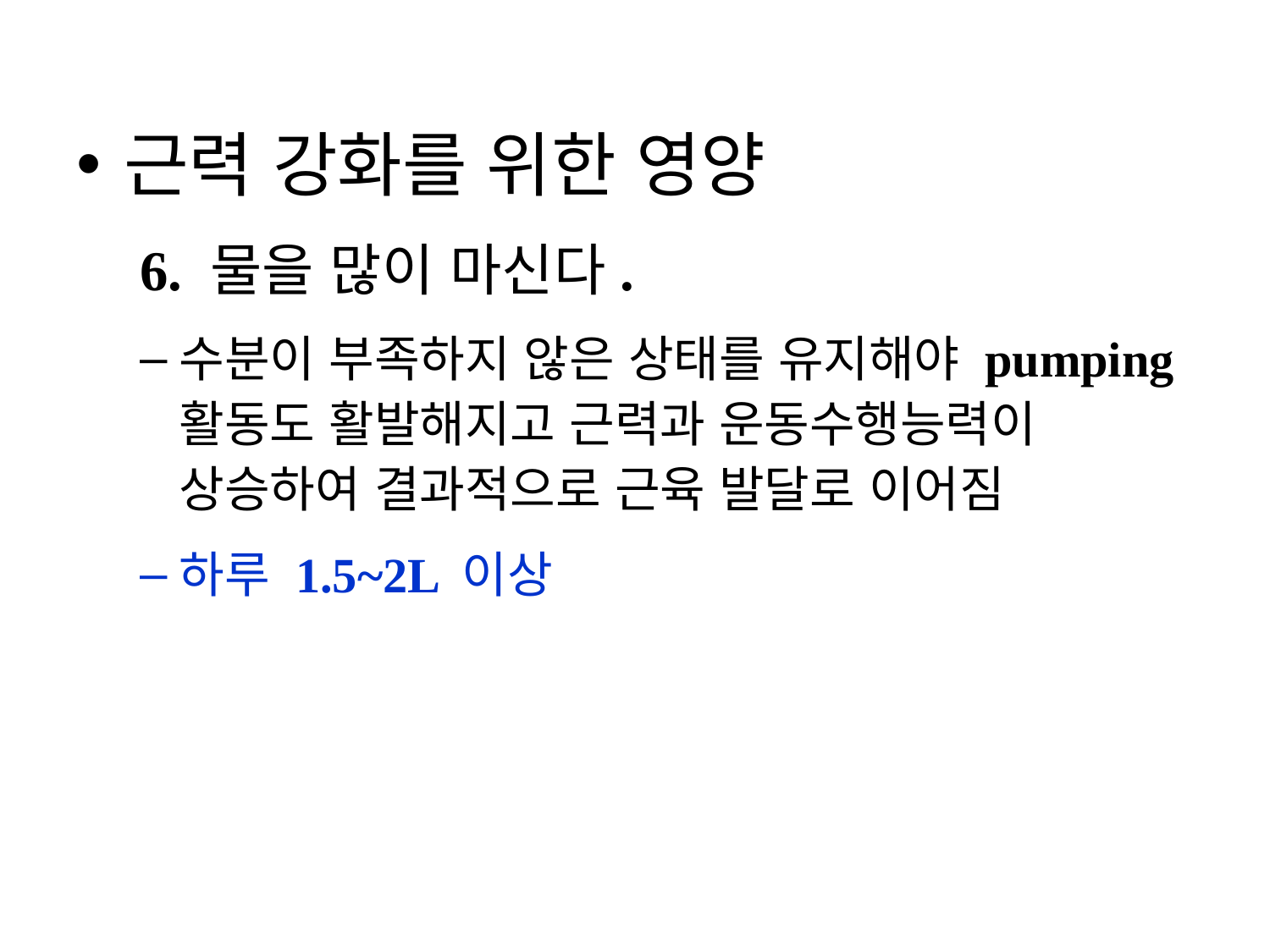

근력 강화를 위한 영양
6. 물을 많이 마신다.
수분이 부족하지 않은 상태를 유지해야 pumping 활동도 활발해지고 근력과 운동수행능력이 상승하여 결과적으로 근육 발달로 이어짐
하루 1.5~2L 이상